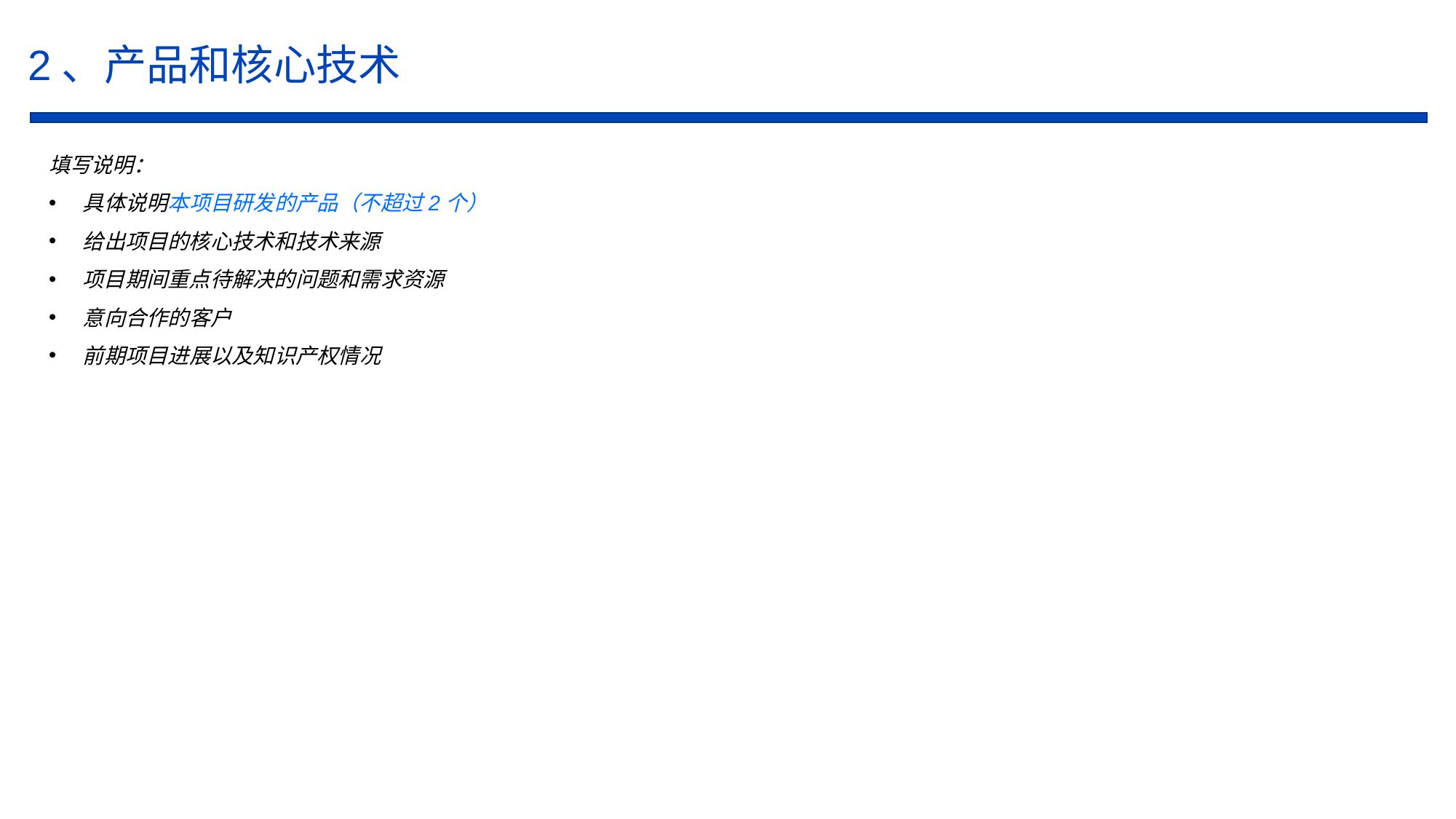

# 2、产品和核心技术

填写说明：
具体说明本项目研发的产品（不超过2个）
给出项目的核心技术和技术来源
项目期间重点待解决的问题和需求资源
意向合作的客户
前期项目进展以及知识产权情况